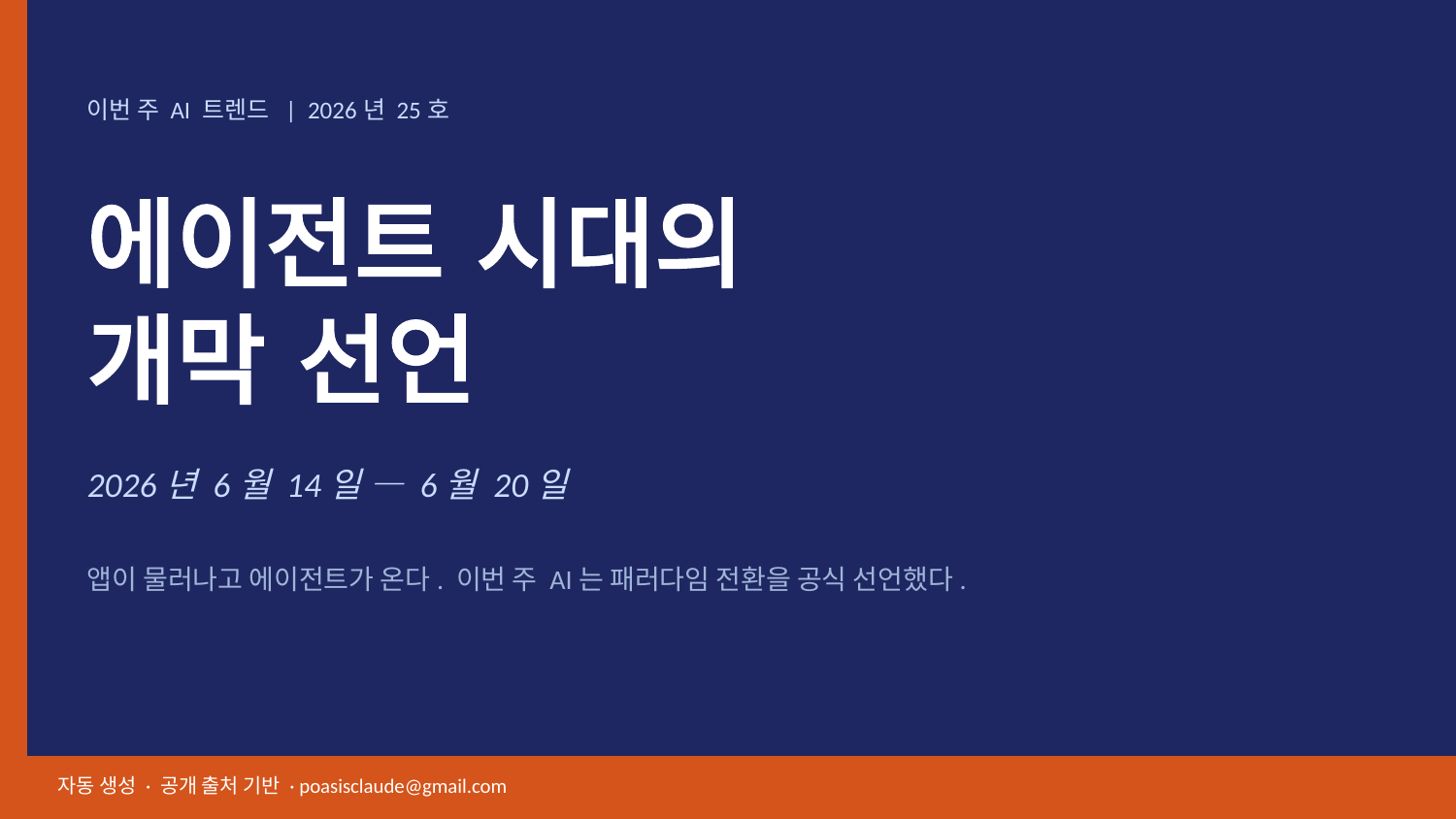

이번 주 AI 트렌드  |  2026년 25호
에이전트 시대의
개막 선언
2026년 6월 14일 — 6월 20일
앱이 물러나고 에이전트가 온다. 이번 주 AI는 패러다임 전환을 공식 선언했다.

자동 생성 · 공개 출처 기반 · poasisclaude@gmail.com